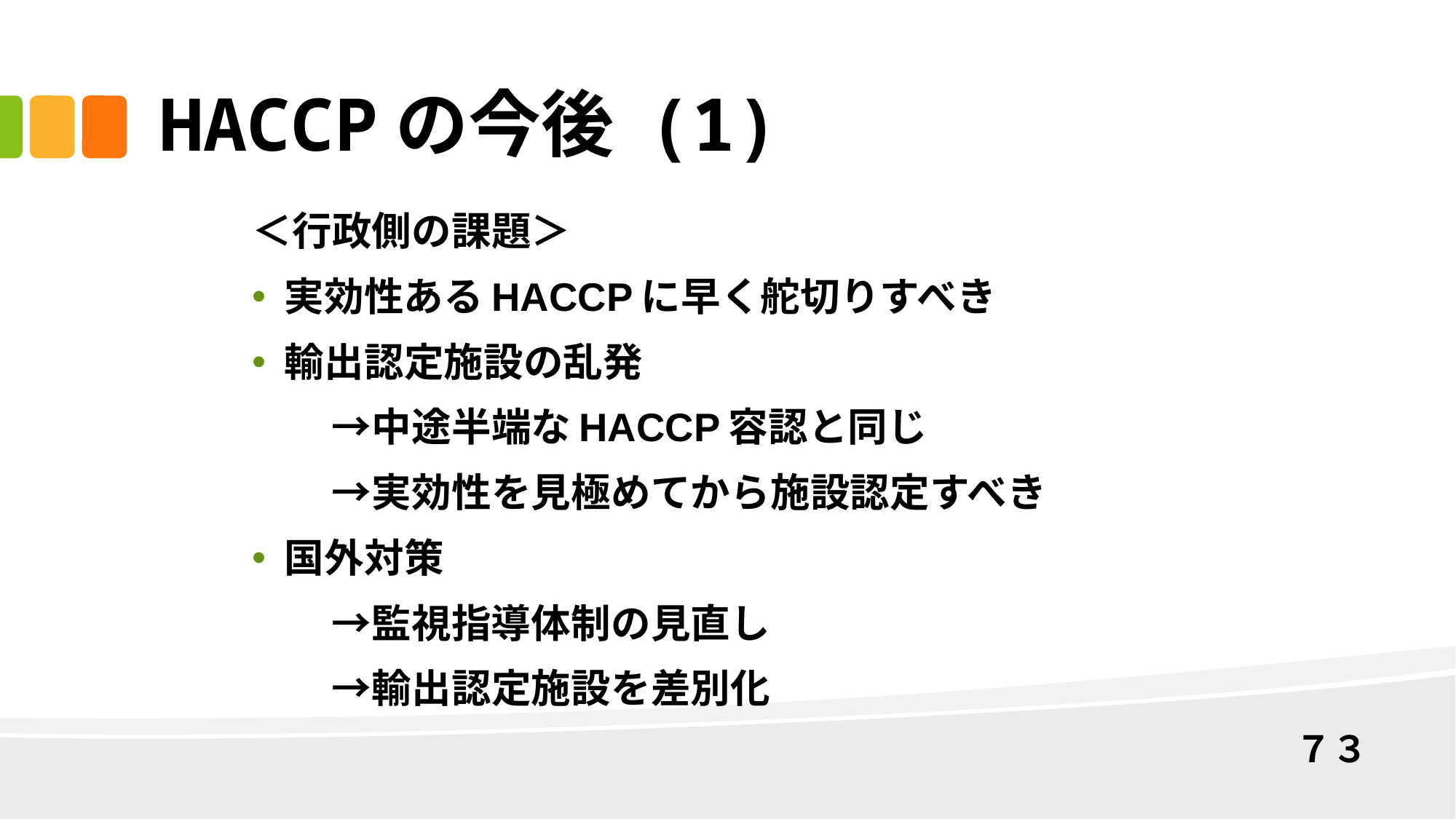

# HACCPの今後 (1)
＜行政側の課題＞
実効性あるHACCPに早く舵切りすべき
輸出認定施設の乱発
　　→中途半端なHACCP容認と同じ
　　→実効性を見極めてから施設認定すべき
国外対策
　　→監視指導体制の見直し
　　→輸出認定施設を差別化

７３